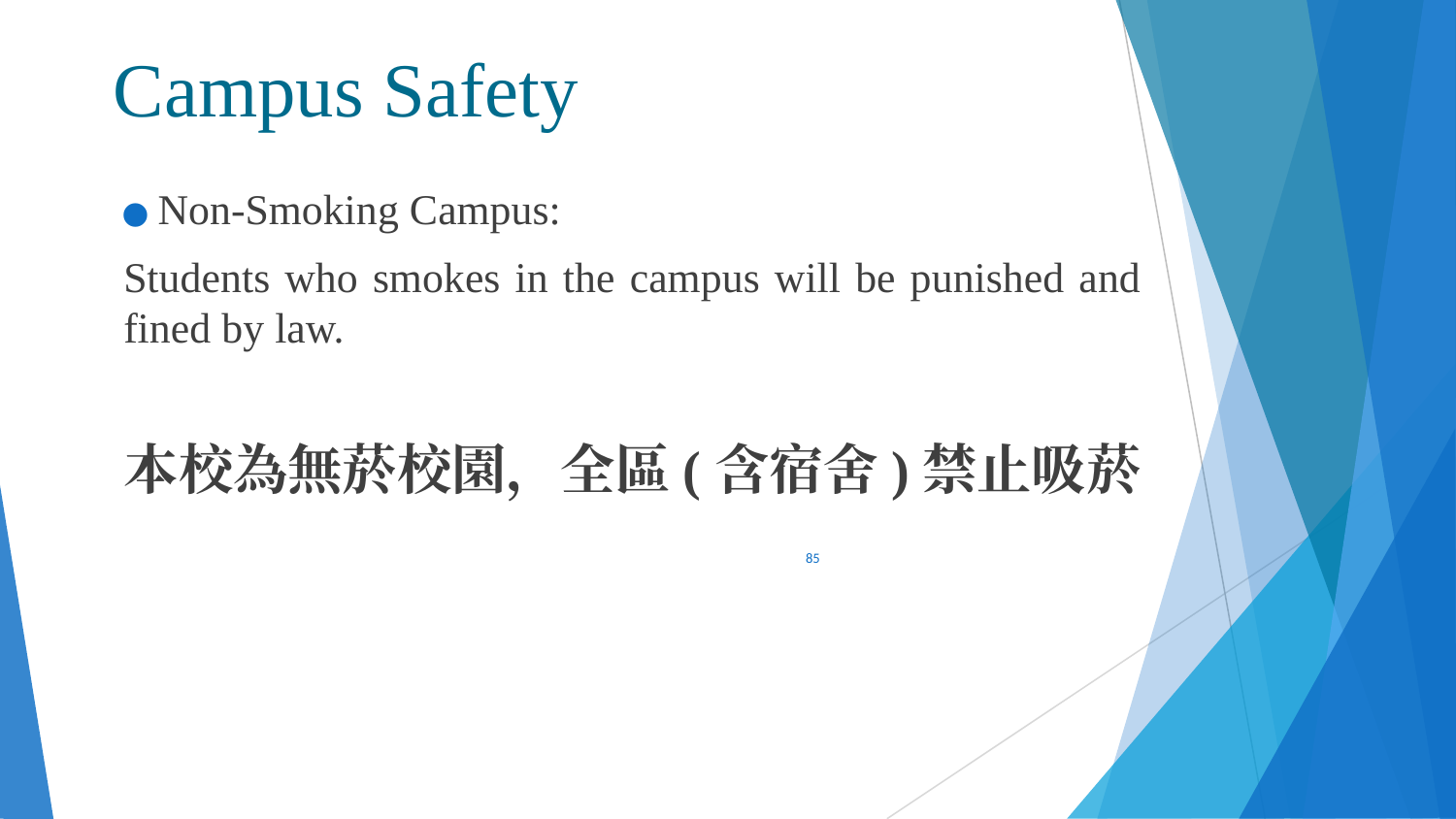

# Campus Safety
Non-Smoking Campus:
Students who smokes in the campus will be punished and fined by law.

本校為無菸校園，全區(含宿舍)禁止吸菸

85